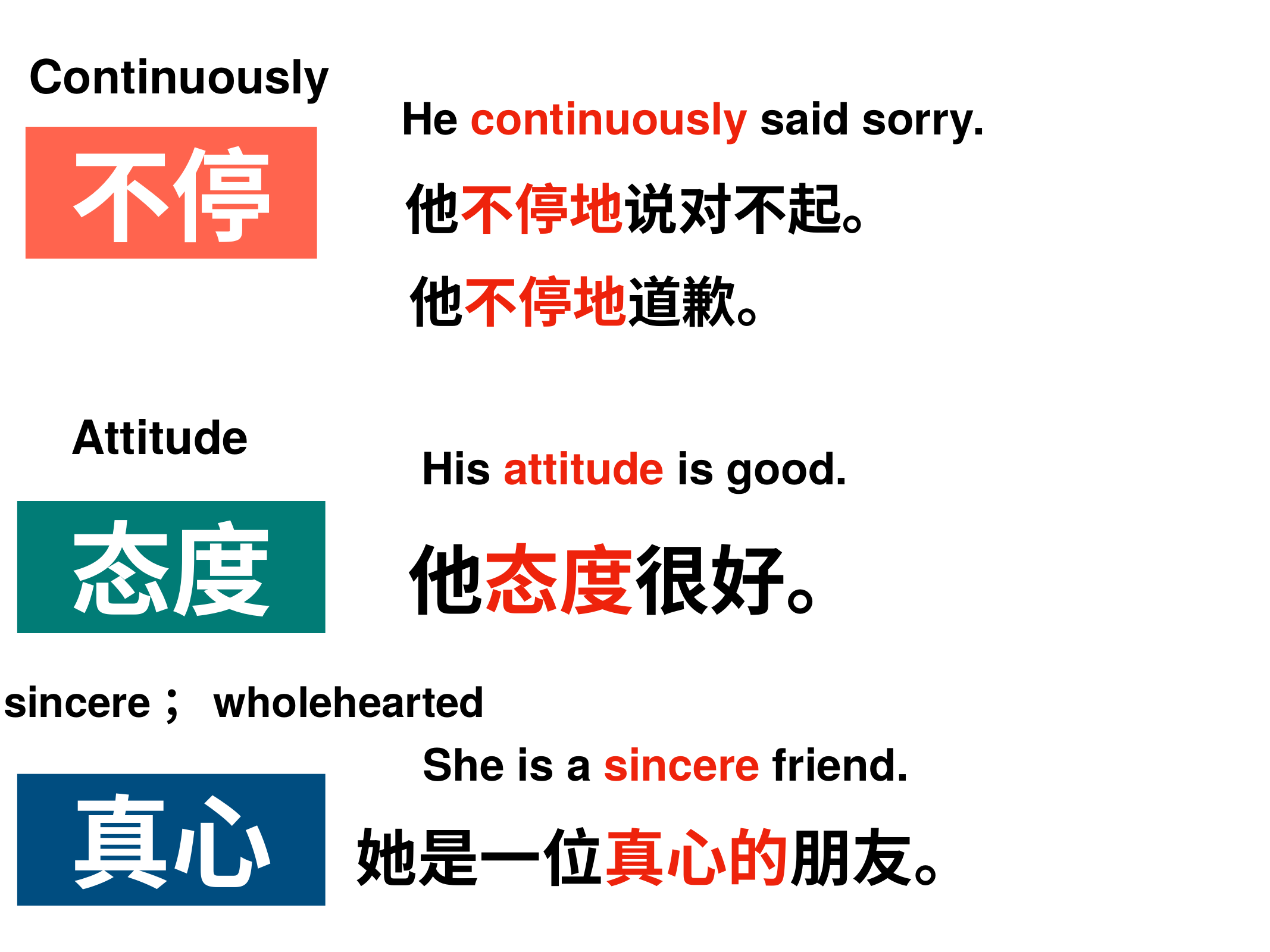

Continuously
He continuously said sorry.
不停
他不停地说对不起。
他不停地道歉。
Attitude
His attitude is good.
态度
他态度很好。
sincere；wholehearted
She is a sincere friend.
真心
她是一位真心的朋友。